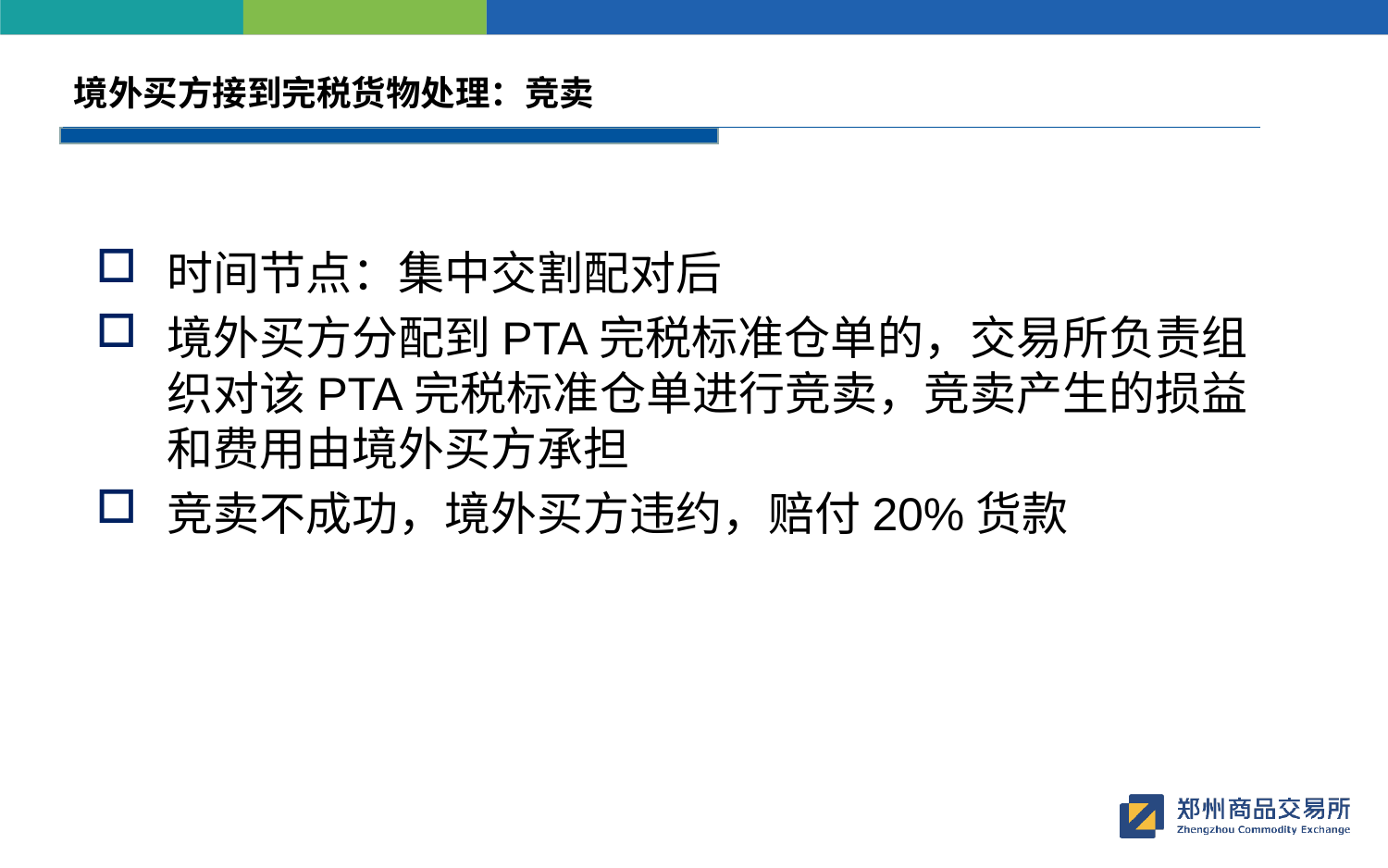

境外买方接到完税货物处理：竞卖

时间节点：集中交割配对后
境外买方分配到PTA完税标准仓单的，交易所负责组织对该PTA完税标准仓单进行竞卖，竞卖产生的损益和费用由境外买方承担
竞卖不成功，境外买方违约，赔付20%货款